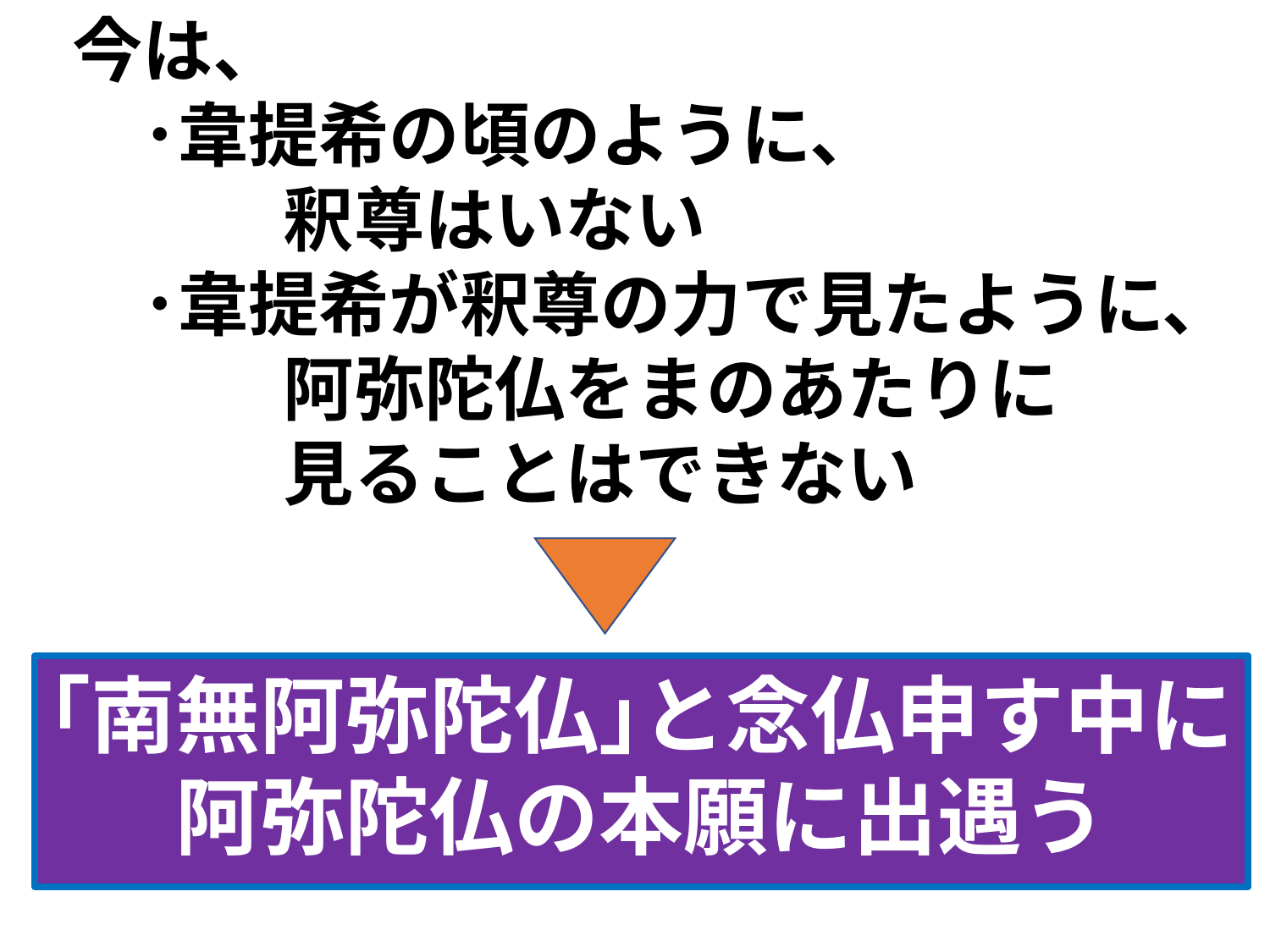

今は、
　･韋提希の頃のように、
　　　釈尊はいない
　･韋提希が釈尊の力で見たように、
　　　阿弥陀仏をまのあたりに
　　　見ることはできない
｢南無阿弥陀仏｣と念仏申す中に阿弥陀仏の本願に出遇う